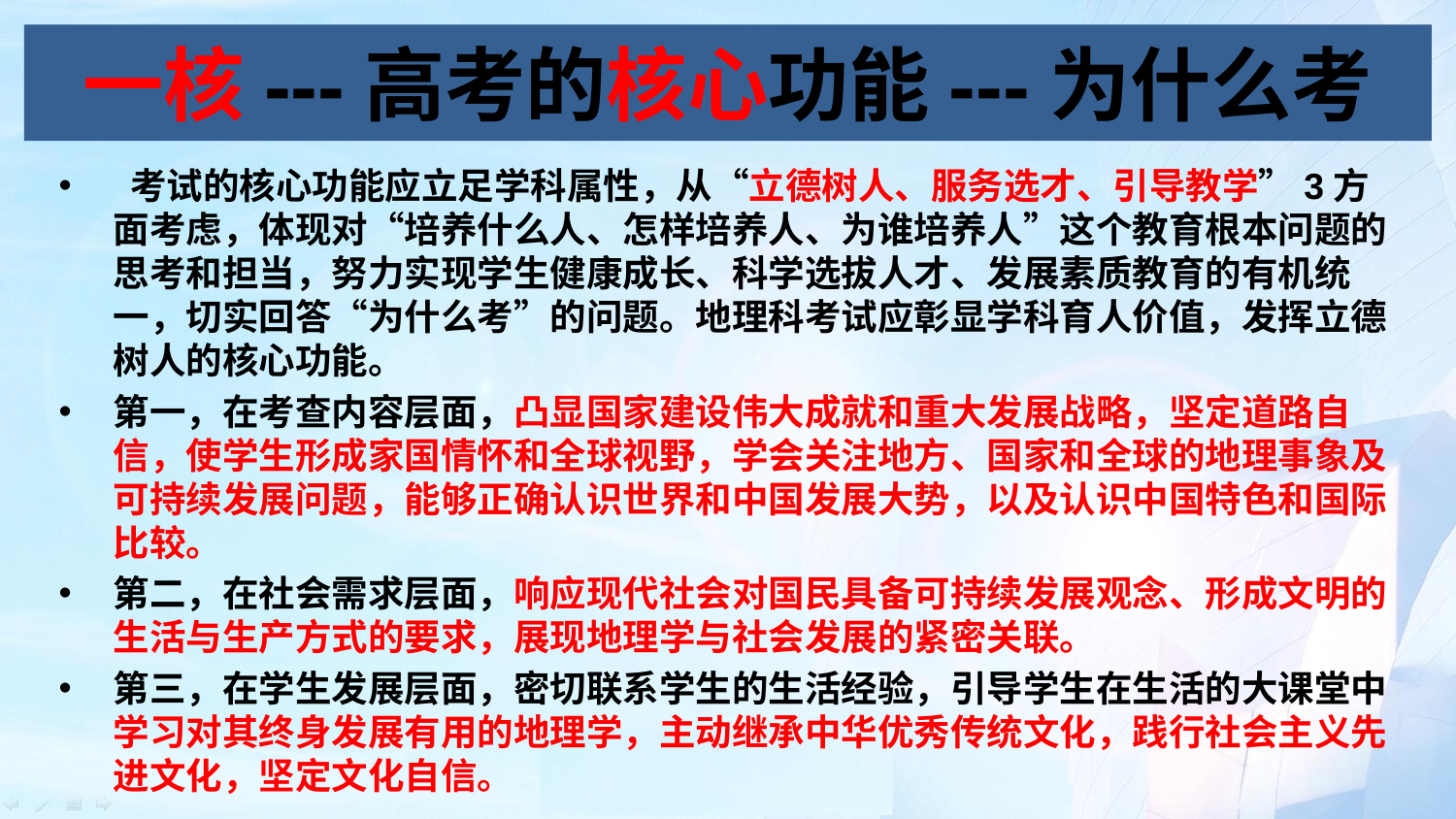

# 一核---高考的核心功能---为什么考
 考试的核心功能应立足学科属性，从“立德树人、服务选才、引导教学”3方面考虑，体现对“培养什么人、怎样培养人、为谁培养人”这个教育根本问题的思考和担当，努力实现学生健康成长、科学选拔人才、发展素质教育的有机统一，切实回答“为什么考”的问题。地理科考试应彰显学科育人价值，发挥立德树人的核心功能。
第一，在考查内容层面，凸显国家建设伟大成就和重大发展战略，坚定道路自信，使学生形成家国情怀和全球视野，学会关注地方、国家和全球的地理事象及可持续发展问题，能够正确认识世界和中国发展大势，以及认识中国特色和国际比较。
第二，在社会需求层面，响应现代社会对国民具备可持续发展观念、形成文明的生活与生产方式的要求，展现地理学与社会发展的紧密关联。
第三，在学生发展层面，密切联系学生的生活经验，引导学生在生活的大课堂中学习对其终身发展有用的地理学，主动继承中华优秀传统文化，践行社会主义先进文化，坚定文化自信。